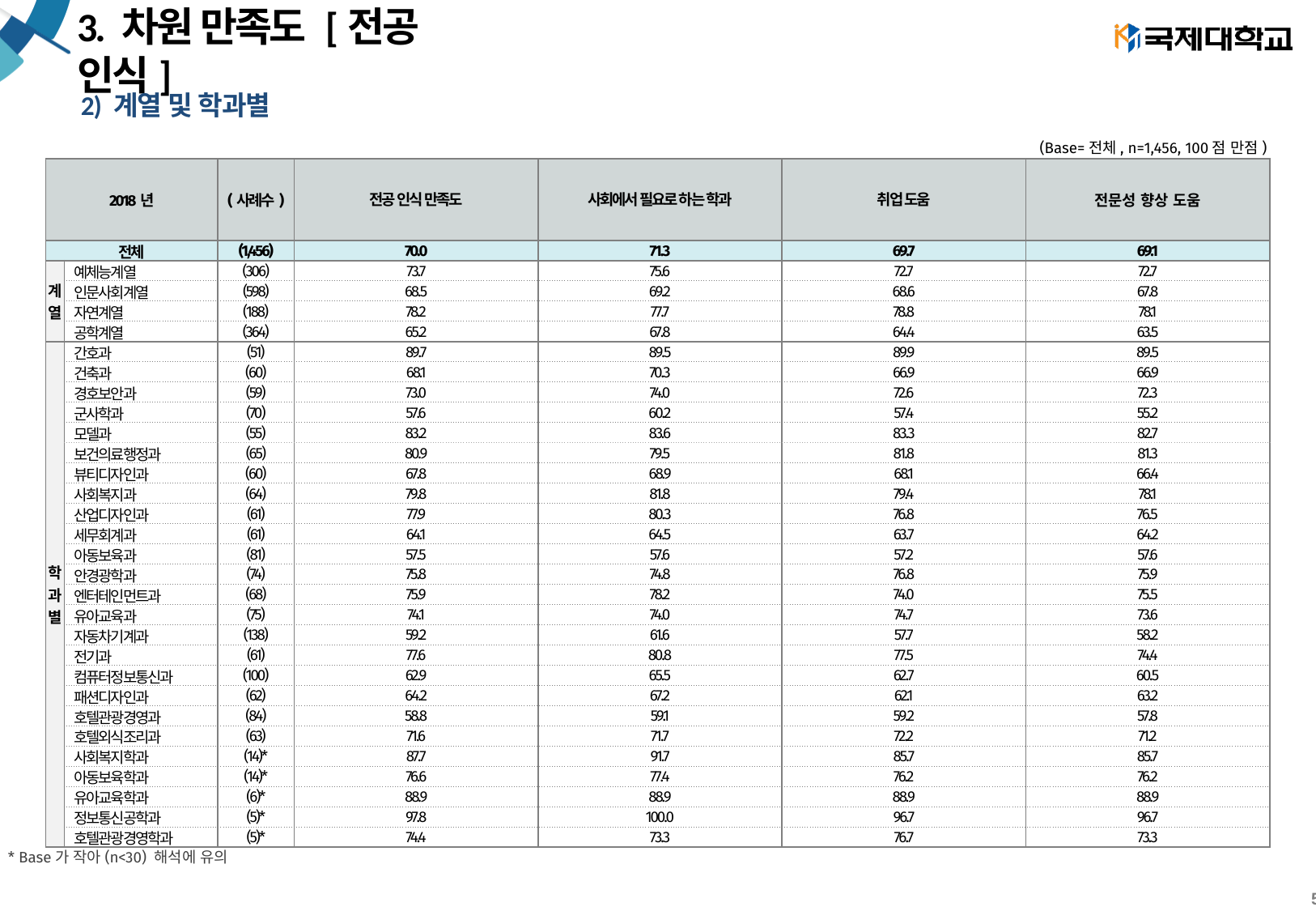

# 3. 차원 만족도 [전공 인식]
2) 계열 및 학과별
(Base=전체, n=1,456, 100점 만점)
| 2018년 |  | (사례수) | 전공 인식 만족도 | 사회에서 필요로 하는 학과 | 취업 도움 | 전문성 향상 도움 |
| --- | --- | --- | --- | --- | --- | --- |
| 전체 |  | (1,456) | 70.0 | 71.3 | 69.7 | 69.1 |
| 계 열 | 예체능계열 | (306) | 73.7 | 75.6 | 72.7 | 72.7 |
|  | 인문사회계열 | (598) | 68.5 | 69.2 | 68.6 | 67.8 |
|  | 자연계열 | (188) | 78.2 | 77.7 | 78.8 | 78.1 |
|  | 공학계열 | (364) | 65.2 | 67.8 | 64.4 | 63.5 |
| 학 과 별 | 간호과 | (51) | 89.7 | 89.5 | 89.9 | 89.5 |
|  | 건축과 | (60) | 68.1 | 70.3 | 66.9 | 66.9 |
|  | 경호보안과 | (59) | 73.0 | 74.0 | 72.6 | 72.3 |
|  | 군사학과 | (70) | 57.6 | 60.2 | 57.4 | 55.2 |
|  | 모델과 | (55) | 83.2 | 83.6 | 83.3 | 82.7 |
|  | 보건의료행정과 | (65) | 80.9 | 79.5 | 81.8 | 81.3 |
|  | 뷰티디자인과 | (60) | 67.8 | 68.9 | 68.1 | 66.4 |
|  | 사회복지과 | (64) | 79.8 | 81.8 | 79.4 | 78.1 |
|  | 산업디자인과 | (61) | 77.9 | 80.3 | 76.8 | 76.5 |
|  | 세무회계과 | (61) | 64.1 | 64.5 | 63.7 | 64.2 |
|  | 아동보육과 | (81) | 57.5 | 57.6 | 57.2 | 57.6 |
|  | 안경광학과 | (74) | 75.8 | 74.8 | 76.8 | 75.9 |
|  | 엔터테인먼트과 | (68) | 75.9 | 78.2 | 74.0 | 75.5 |
|  | 유아교육과 | (75) | 74.1 | 74.0 | 74.7 | 73.6 |
|  | 자동차기계과 | (138) | 59.2 | 61.6 | 57.7 | 58.2 |
|  | 전기과 | (61) | 77.6 | 80.8 | 77.5 | 74.4 |
|  | 컴퓨터정보통신과 | (100) | 62.9 | 65.5 | 62.7 | 60.5 |
|  | 패션디자인과 | (62) | 64.2 | 67.2 | 62.1 | 63.2 |
|  | 호텔관광경영과 | (84) | 58.8 | 59.1 | 59.2 | 57.8 |
|  | 호텔외식조리과 | (63) | 71.6 | 71.7 | 72.2 | 71.2 |
|  | 사회복지학과 | (14)\* | 87.7 | 91.7 | 85.7 | 85.7 |
|  | 아동보육학과 | (14)\* | 76.6 | 77.4 | 76.2 | 76.2 |
|  | 유아교육학과 | (6)\* | 88.9 | 88.9 | 88.9 | 88.9 |
|  | 정보통신공학과 | (5)\* | 97.8 | 100.0 | 96.7 | 96.7 |
|  | 호텔관광경영학과 | (5)\* | 74.4 | 73.3 | 76.7 | 73.3 |
* Base가 작아(n<30) 해석에 유의